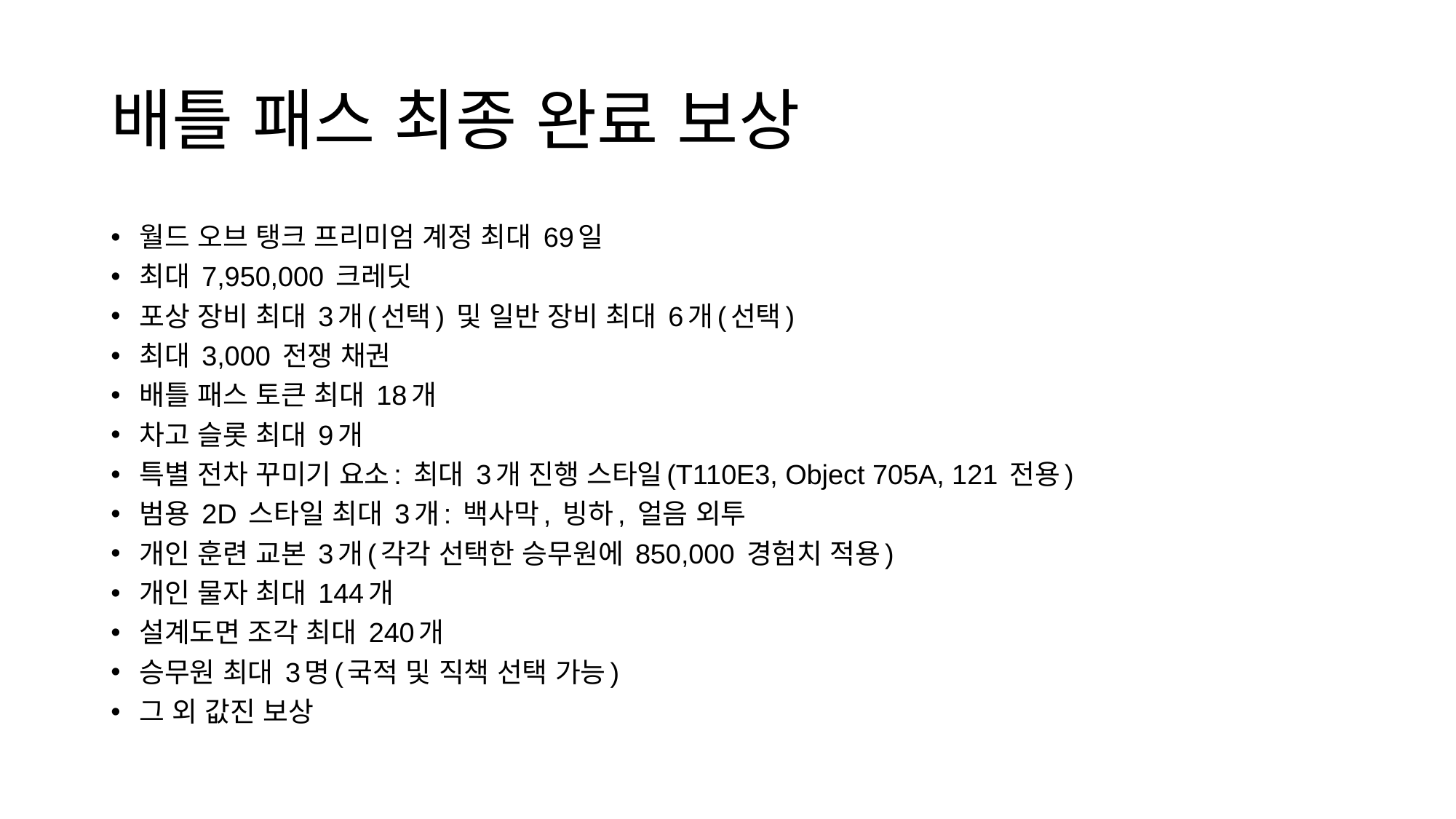

# 배틀 패스 최종 완료 보상
월드 오브 탱크 프리미엄 계정 최대 69일
최대 7,950,000 크레딧
포상 장비 최대 3개(선택) 및 일반 장비 최대 6개(선택)
최대 3,000 전쟁 채권
배틀 패스 토큰 최대 18개
차고 슬롯 최대 9개
특별 전차 꾸미기 요소: 최대 3개 진행 스타일(T110E3, Object 705A, 121 전용)
범용 2D 스타일 최대 3개: 백사막, 빙하, 얼음 외투
개인 훈련 교본 3개(각각 선택한 승무원에 850,000 경험치 적용)
개인 물자 최대 144개
설계도면 조각 최대 240개
승무원 최대 3명(국적 및 직책 선택 가능)
그 외 값진 보상